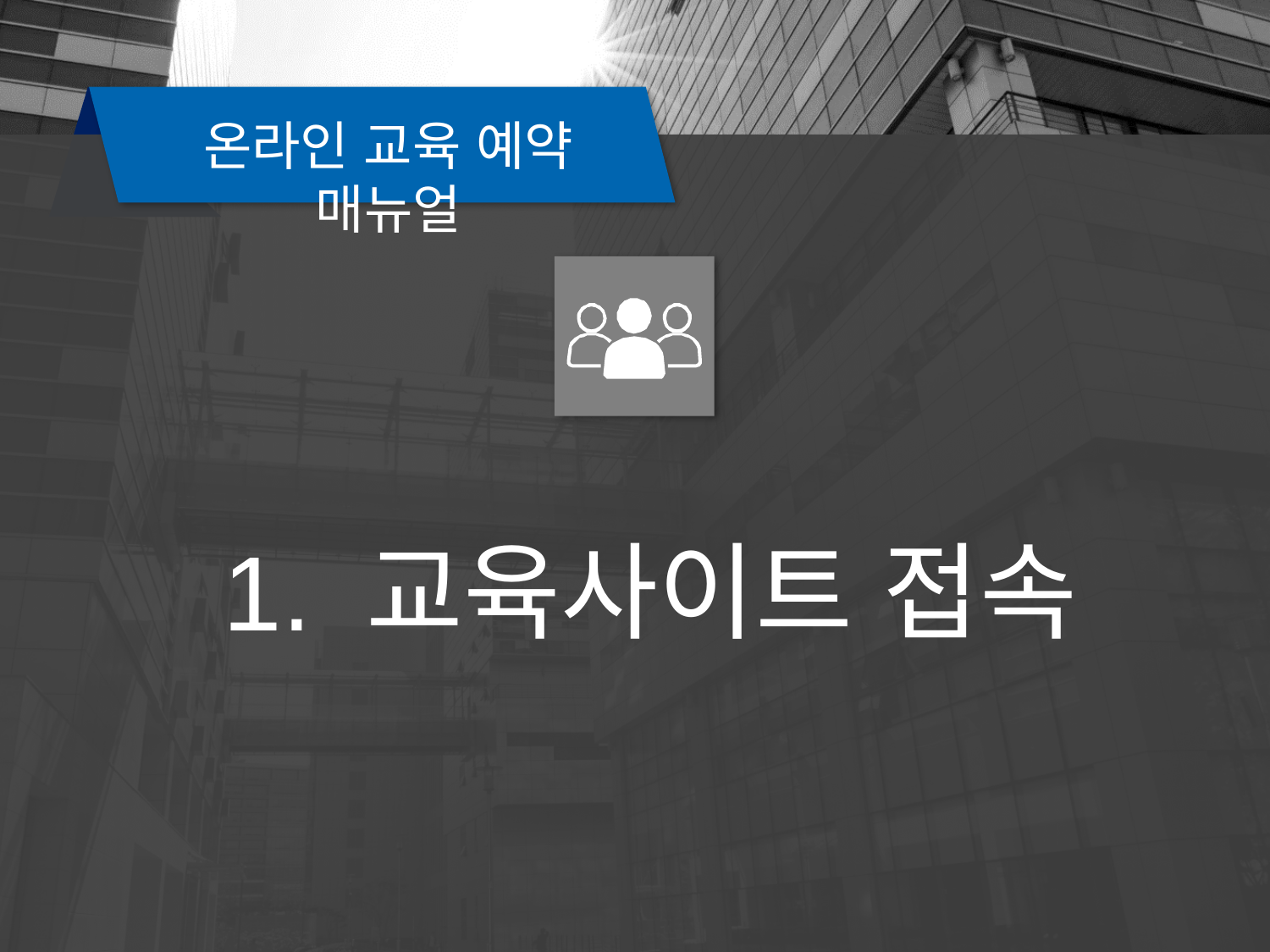

온라인 교육 예약 매뉴얼

 1. 교육사이트 접속